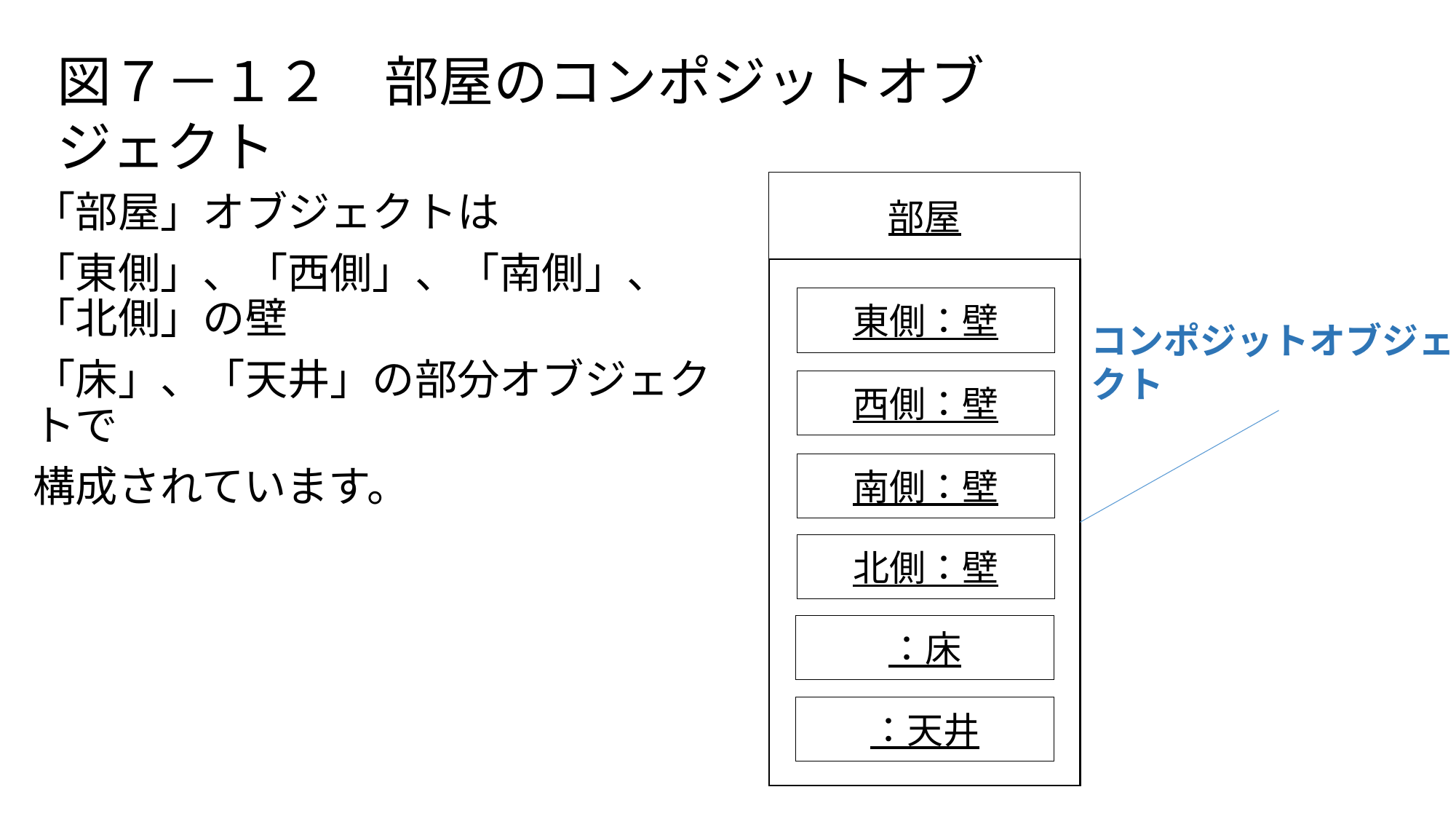

図７－１２　部屋のコンポジットオブジェクト
部屋
「部屋」オブジェクトは
「東側」、「西側」、「南側」、「北側」の壁
「床」、「天井」の部分オブジェクトで
構成されています。

東側：壁
コンポジットオブジェクト
西側：壁
南側：壁
北側：壁
：床
：天井